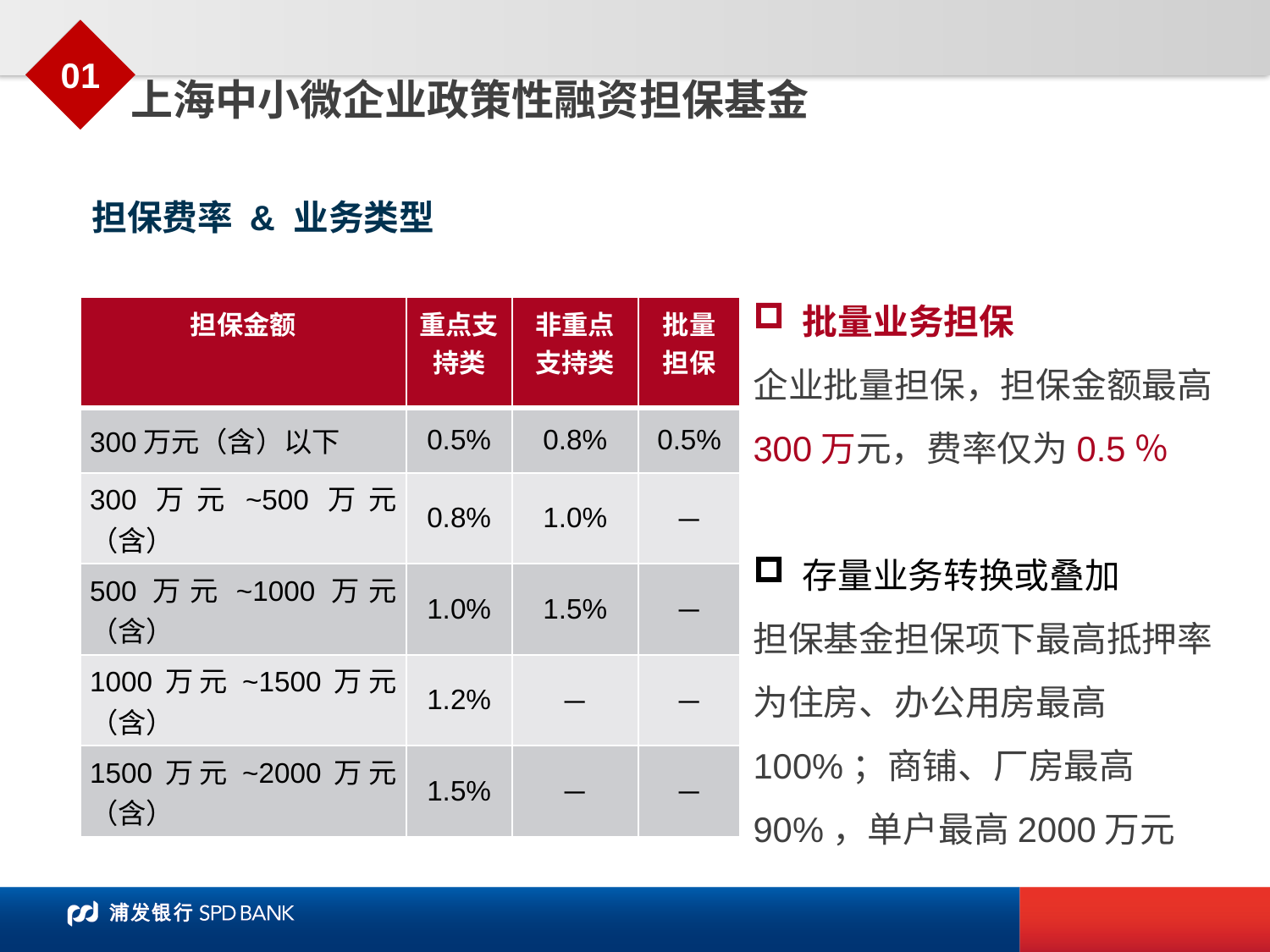

01
上海中小微企业政策性融资担保基金
担保费率 & 业务类型
 批量业务担保
企业批量担保，担保金额最高300万元，费率仅为0.5％

 存量业务转换或叠加
担保基金担保项下最高抵押率为住房、办公用房最高100%；商铺、厂房最高90%，单户最高2000万元
| 担保金额 | 重点支持类 | 非重点支持类 | 批量担保 |
| --- | --- | --- | --- |
| 300万元（含）以下 | 0.5% | 0.8% | 0.5% |
| 300万元~500万元（含） | 0.8% | 1.0% | － |
| 500万元~1000万元（含） | 1.0% | 1.5% | － |
| 1000万元~1500万元（含） | 1.2% | － | － |
| 1500万元~2000万元（含） | 1.5% | － | － |